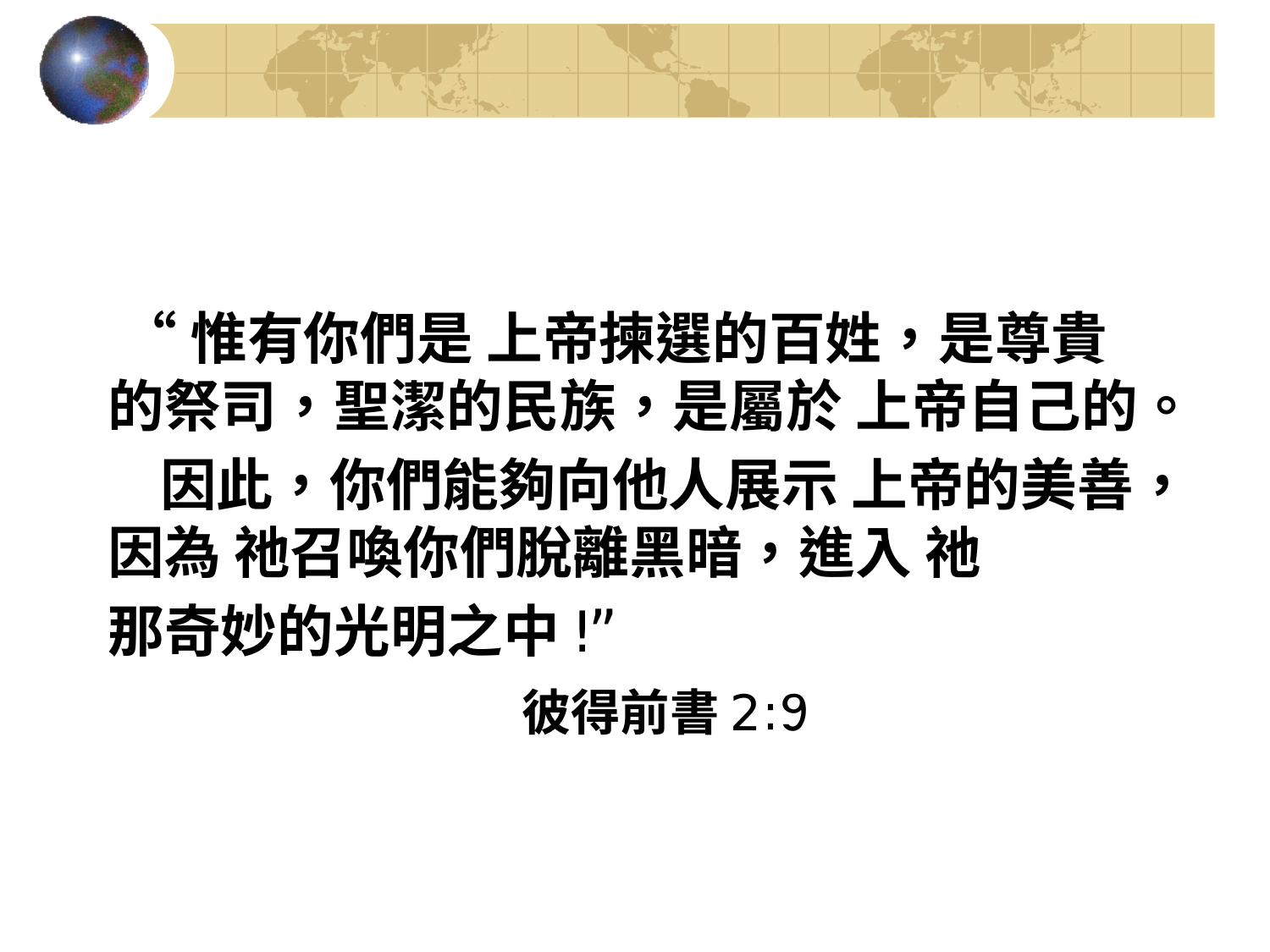

#
 “惟有你們是 上帝揀選的百姓，是尊貴的祭司，聖潔的民族，是屬於 上帝自己的。
   因此，你們能夠向他人展示 上帝的美善，因為 祂召喚你們脫離黑暗，進入 祂
那奇妙的光明之中!”
                               彼得前書2:9